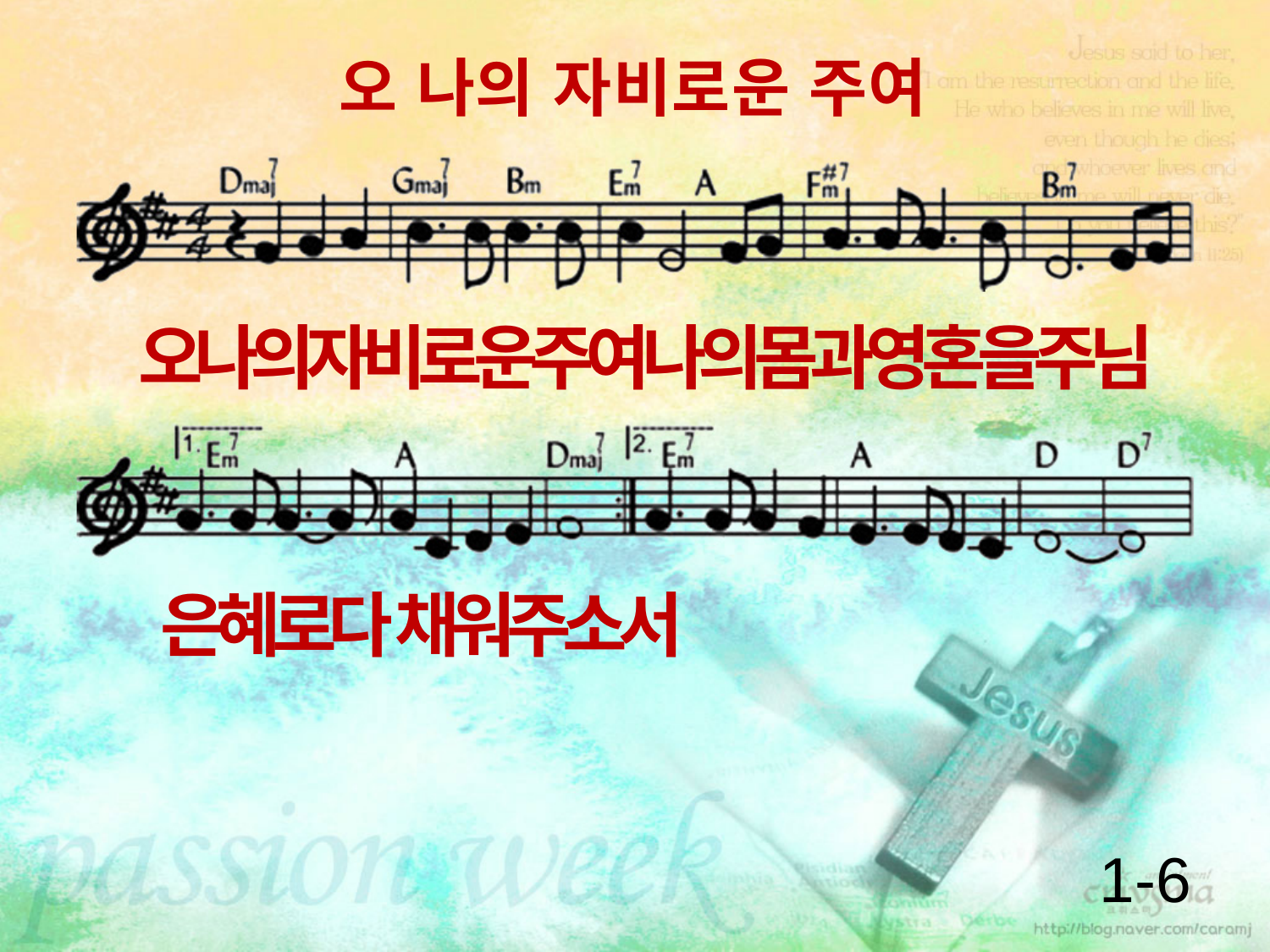

오 나의 자비로운 주여
오나의자비로운주여나의몸과영혼을주님
은혜로다 채워주소서
1-6